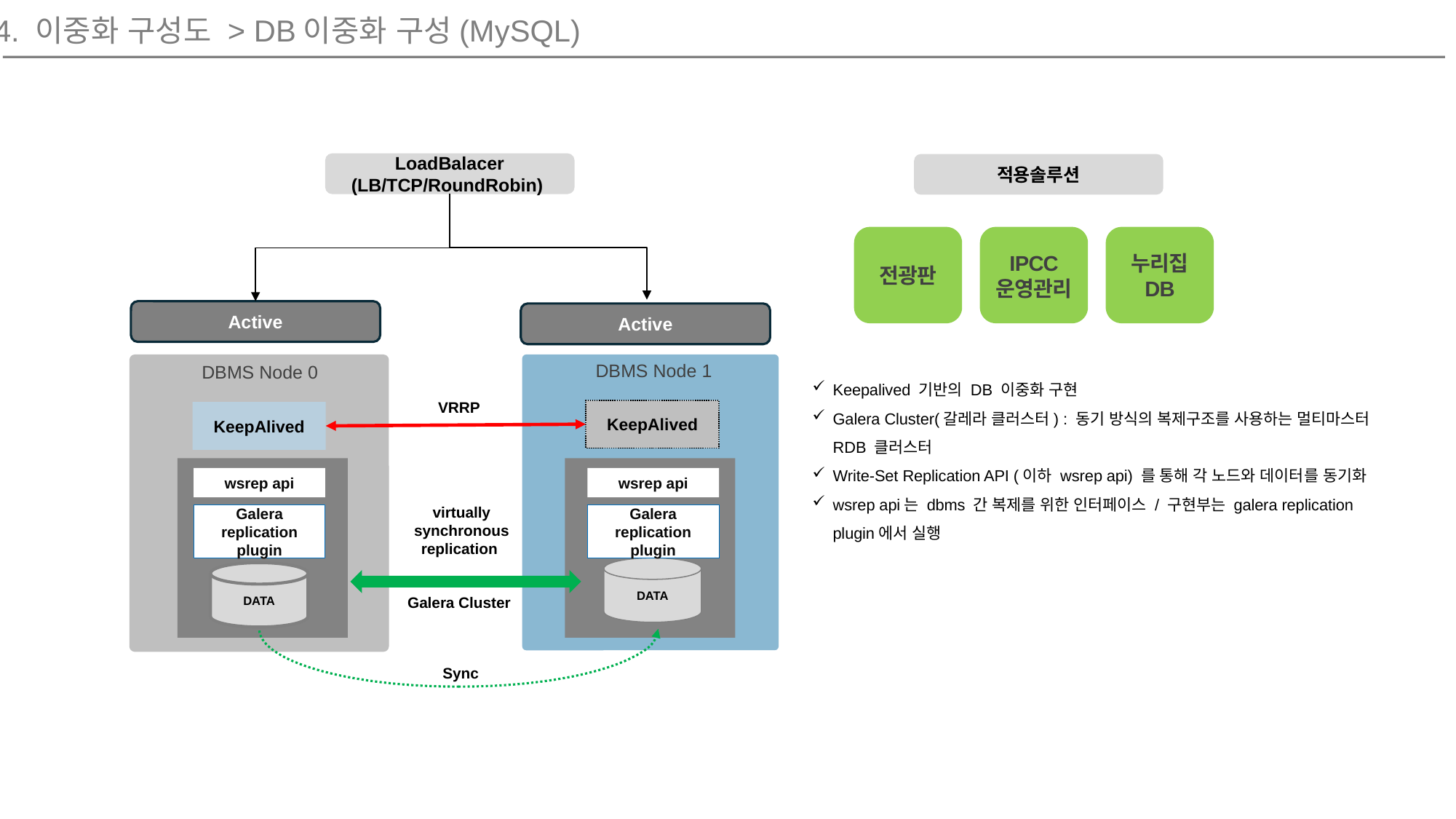

4. 이중화 구성도 > DB이중화 구성(MySQL)
LoadBalacer (LB/TCP/RoundRobin)
적용솔루션
전광판
IPCC
운영관리
누리집
DB
Active
Active
DBMS Node 1
DBMS Node 0
Keepalived 기반의 DB 이중화 구현
Galera Cluster(갈레라 클러스터) : 동기 방식의 복제구조를 사용하는 멀티마스터 RDB 클러스터
Write-Set Replication API (이하 wsrep api) 를 통해 각 노드와 데이터를 동기화
wsrep api는 dbms 간 복제를 위한 인터페이스 / 구현부는 galera replication plugin에서 실행
VRRP
KeepAlived
KeepAlived

wsrep api
wsrep api
virtually synchronous replication
Galera replication
plugin
Galera replication
plugin
DATA
DATA

Galera Cluster
Sync